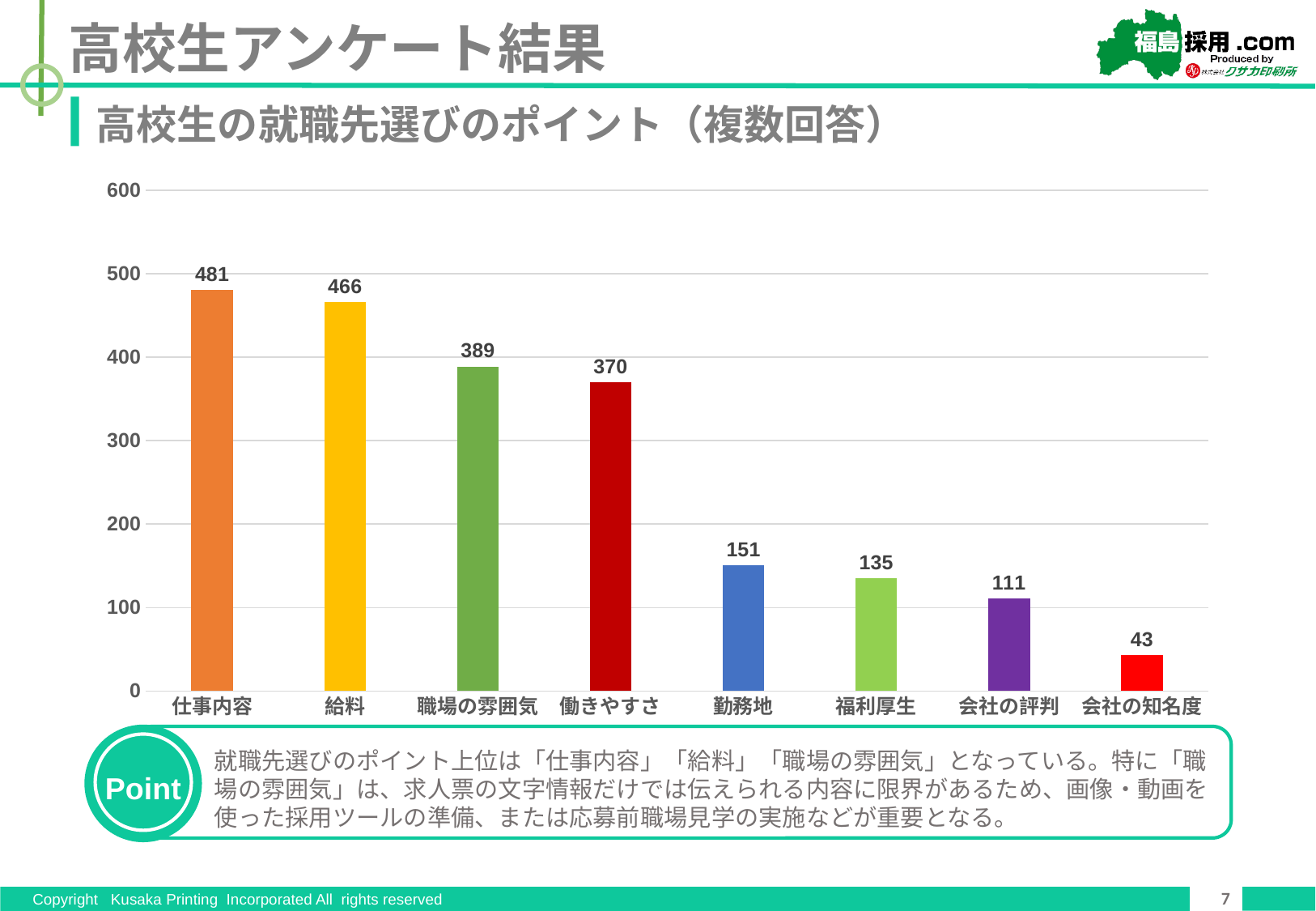

高校生アンケート結果
高校生の就職先選びのポイント（複数回答）

### Chart

| Category |  |
|---|---|
| 仕事内容 | 481.0 |
| 給料 | 466.0 |
| 職場の雰囲気 | 389.0 |
| 働きやすさ | 370.0 |
| 勤務地 | 151.0 |
| 福利厚生 | 135.0 |
| 会社の評判 | 111.0 |
| 会社の知名度 | 43.0 |

就職先選びのポイント上位は「仕事内容」「給料」「職場の雰囲気」となっている。特に「職場の雰囲気」は、求人票の文字情報だけでは伝えられる内容に限界があるため、画像・動画を使った採用ツールの準備、または応募前職場見学の実施などが重要となる。
Point